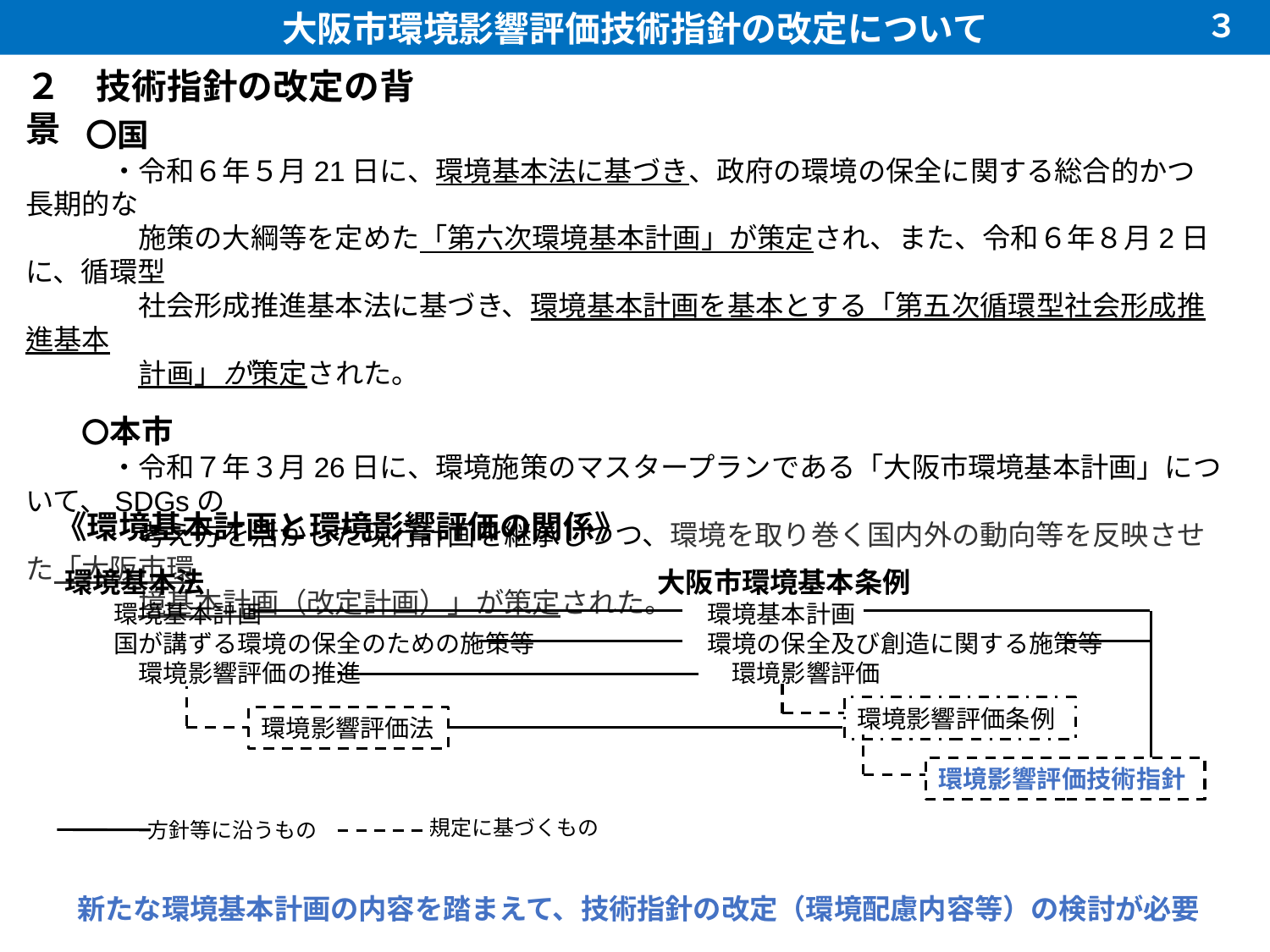

大阪市環境影響評価技術指針の改定について
３
２　技術指針の改定の背景
　　〇国
　　　・令和６年５月21日に、環境基本法に基づき、政府の環境の保全に関する総合的かつ長期的な
　　　　施策の大綱等を定めた「第六次環境基本計画」が策定され、また、令和６年８月2日に、循環型
　　　　社会形成推進基本法に基づき、環境基本計画を基本とする「第五次循環型社会形成推進基本
　　　　計画」が策定された。

　　〇本市
　　　・令和７年３月26日に、環境施策のマスタープランである「大阪市環境基本計画」について、SDGsの
　　　　考え方を活かした現行計画を継承しつつ、環境を取り巻く国内外の動向等を反映させた「大阪市環
　　　　境基本計画（改定計画）」が策定された。
《環境基本計画と環境影響評価の関係》
環境基本法
　　環境基本計画
　　国が講ずる環境の保全のための施策等
　　　環境影響評価の推進

大阪市環境基本条例
　　環境基本計画
　　環境の保全及び創造に関する施策等
　　　環境影響評価

環境影響評価条例
環境影響評価法
環境影響評価技術指針
規定に基づくもの
方針等に沿うもの
新たな環境基本計画の内容を踏まえて、技術指針の改定（環境配慮内容等）の検討が必要